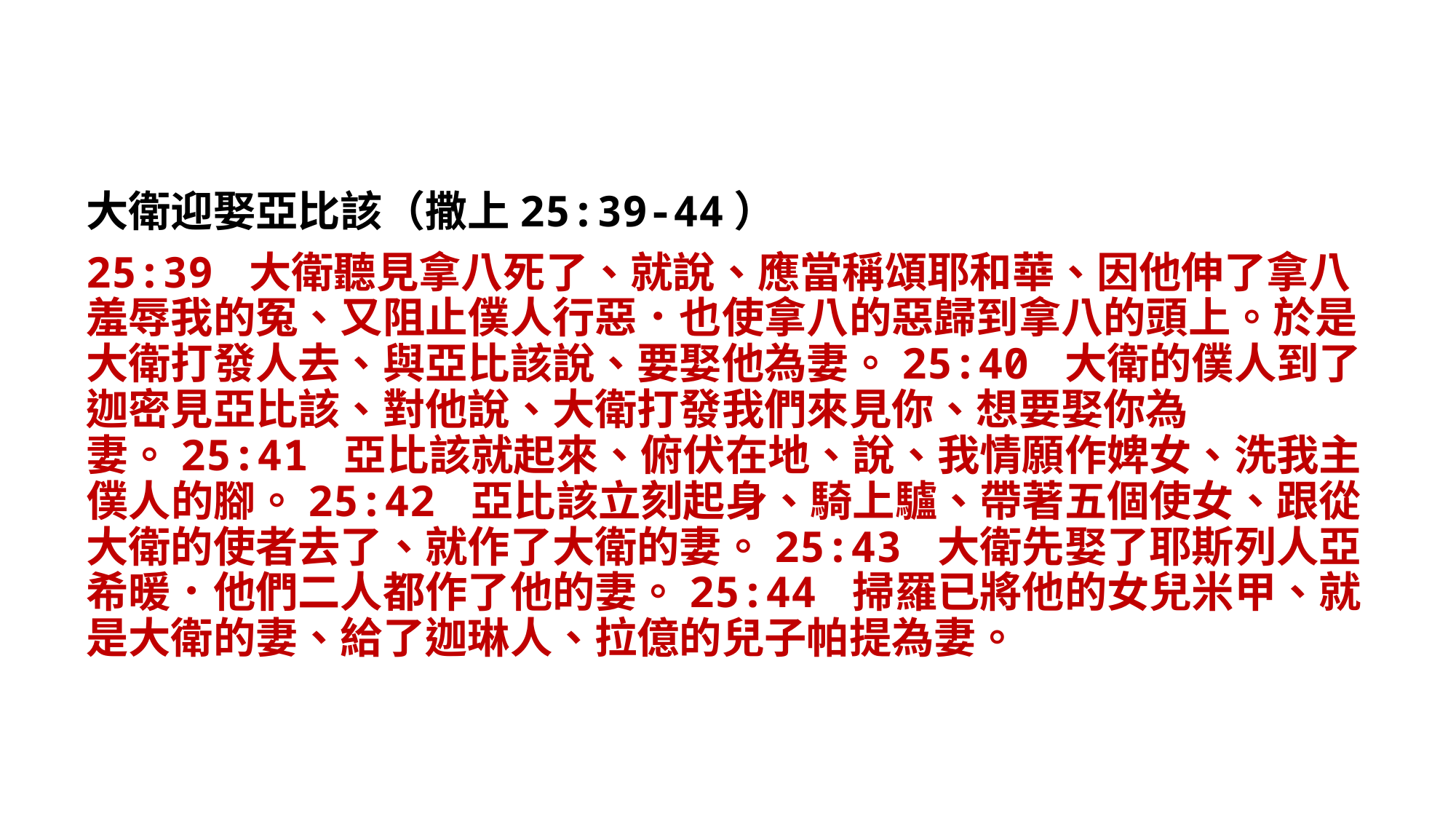

大衛迎娶亞比該（撒上25:39-44）
25:39 大衛聽見拿八死了、就說、應當稱頌耶和華、因他伸了拿八羞辱我的冤、又阻止僕人行惡．也使拿八的惡歸到拿八的頭上。於是大衛打發人去、與亞比該說、要娶他為妻。25:40 大衛的僕人到了迦密見亞比該、對他說、大衛打發我們來見你、想要娶你為妻。25:41 亞比該就起來、俯伏在地、說、我情願作婢女、洗我主僕人的腳。25:42 亞比該立刻起身、騎上驢、帶著五個使女、跟從大衛的使者去了、就作了大衛的妻。25:43 大衛先娶了耶斯列人亞希暖．他們二人都作了他的妻。25:44 掃羅已將他的女兒米甲、就是大衛的妻、給了迦琳人、拉億的兒子帕提為妻。